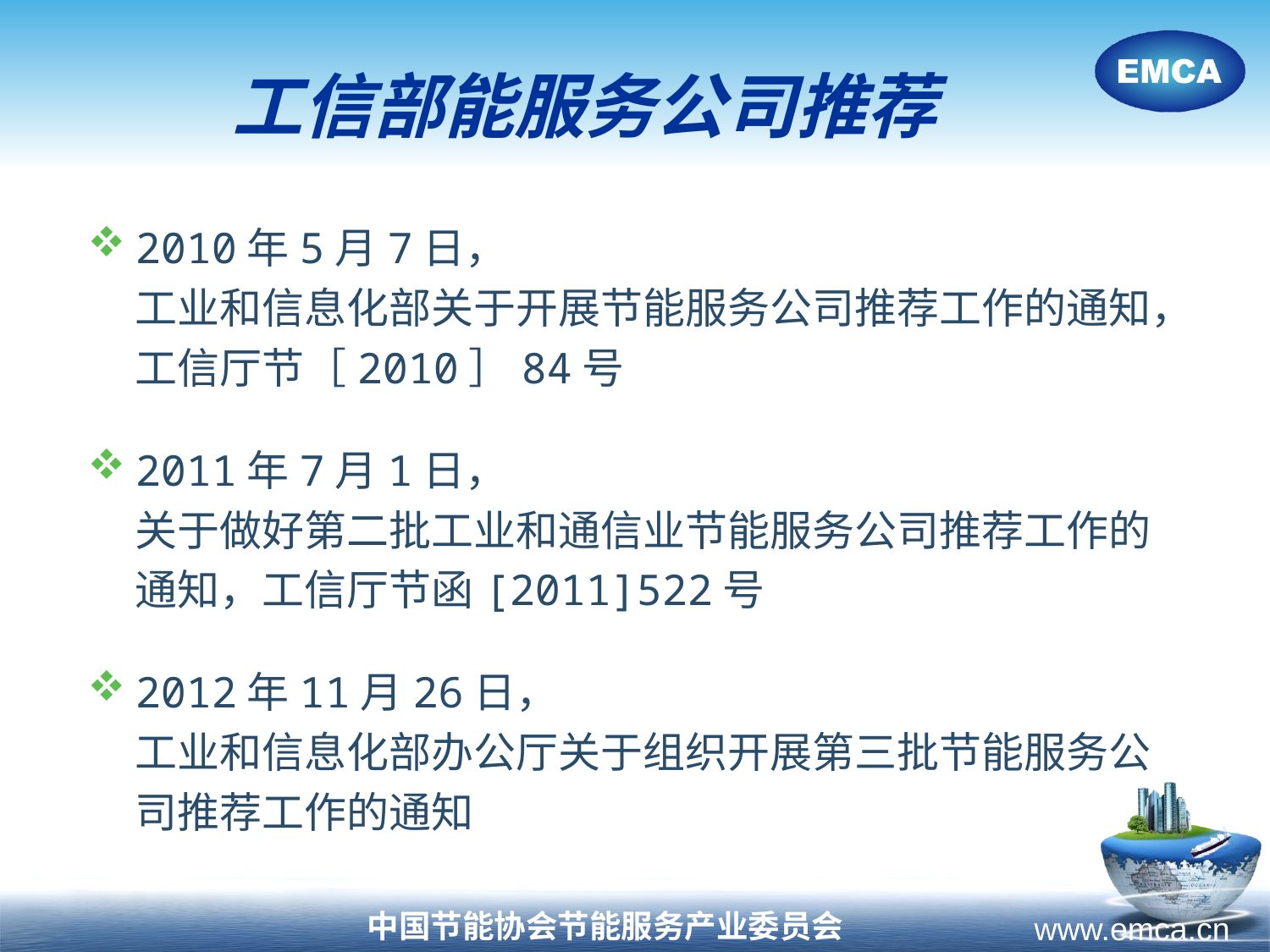

工信部能服务公司推荐
2010年5月7日，
工业和信息化部关于开展节能服务公司推荐工作的通知，工信厅节［2010］84号
2011年7月1日，
关于做好第二批工业和通信业节能服务公司推荐工作的通知，工信厅节函[2011]522号
2012年11月26日，
工业和信息化部办公厅关于组织开展第三批节能服务公司推荐工作的通知